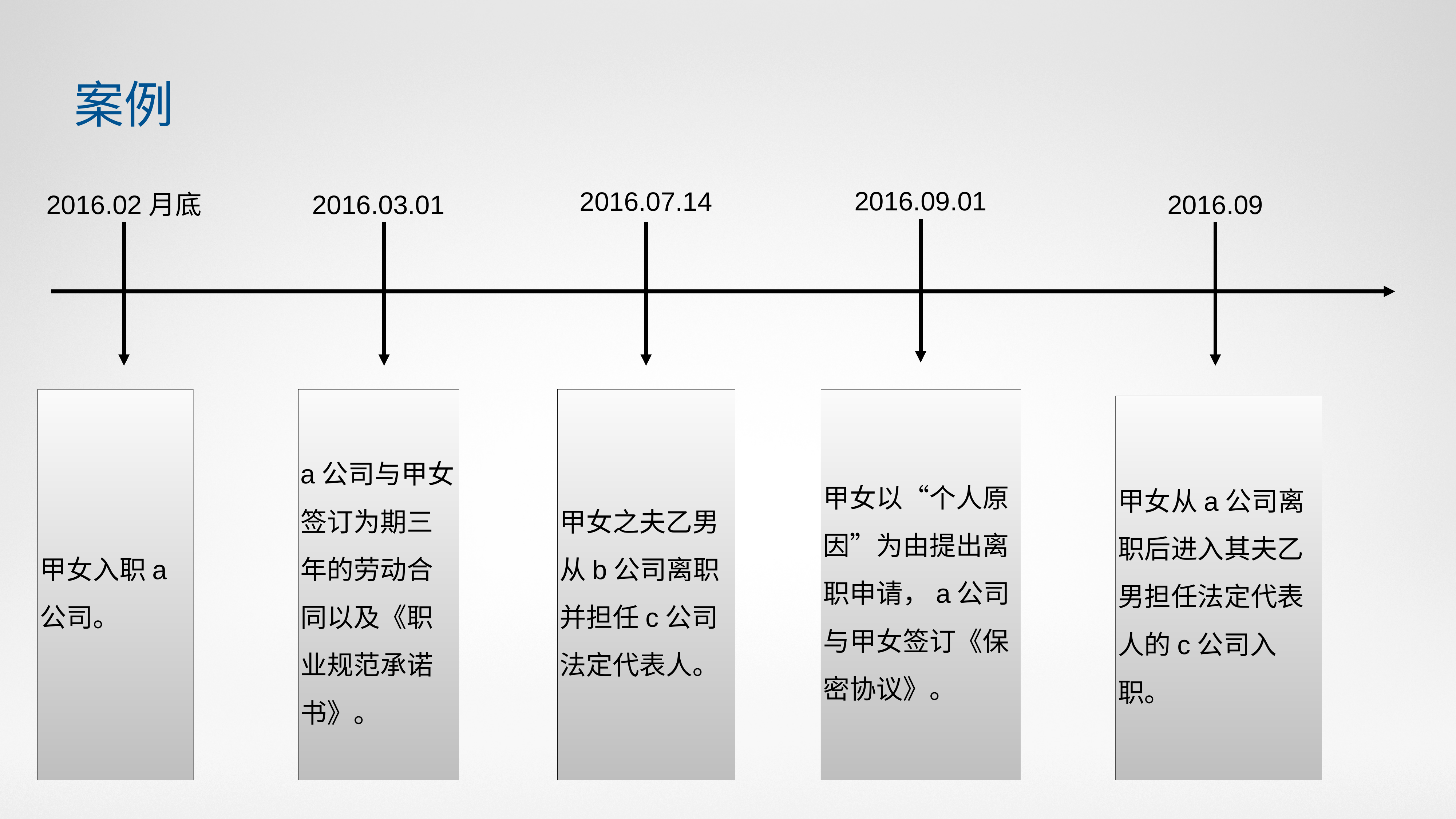

案例
2016.09.01
2016.07.14
2016.02月底
2016.09
2016.03.01

甲女之夫乙男从b公司离职并担任c公司法定代表人。

甲女入职a公司。

a公司与甲女签订为期三年的劳动合同以及《职业规范承诺书》。

甲女以“个人原因”为由提出离职申请，a公司与甲女签订《保密协议》。

甲女从a公司离职后进入其夫乙男担任法定代表人的c公司入职。